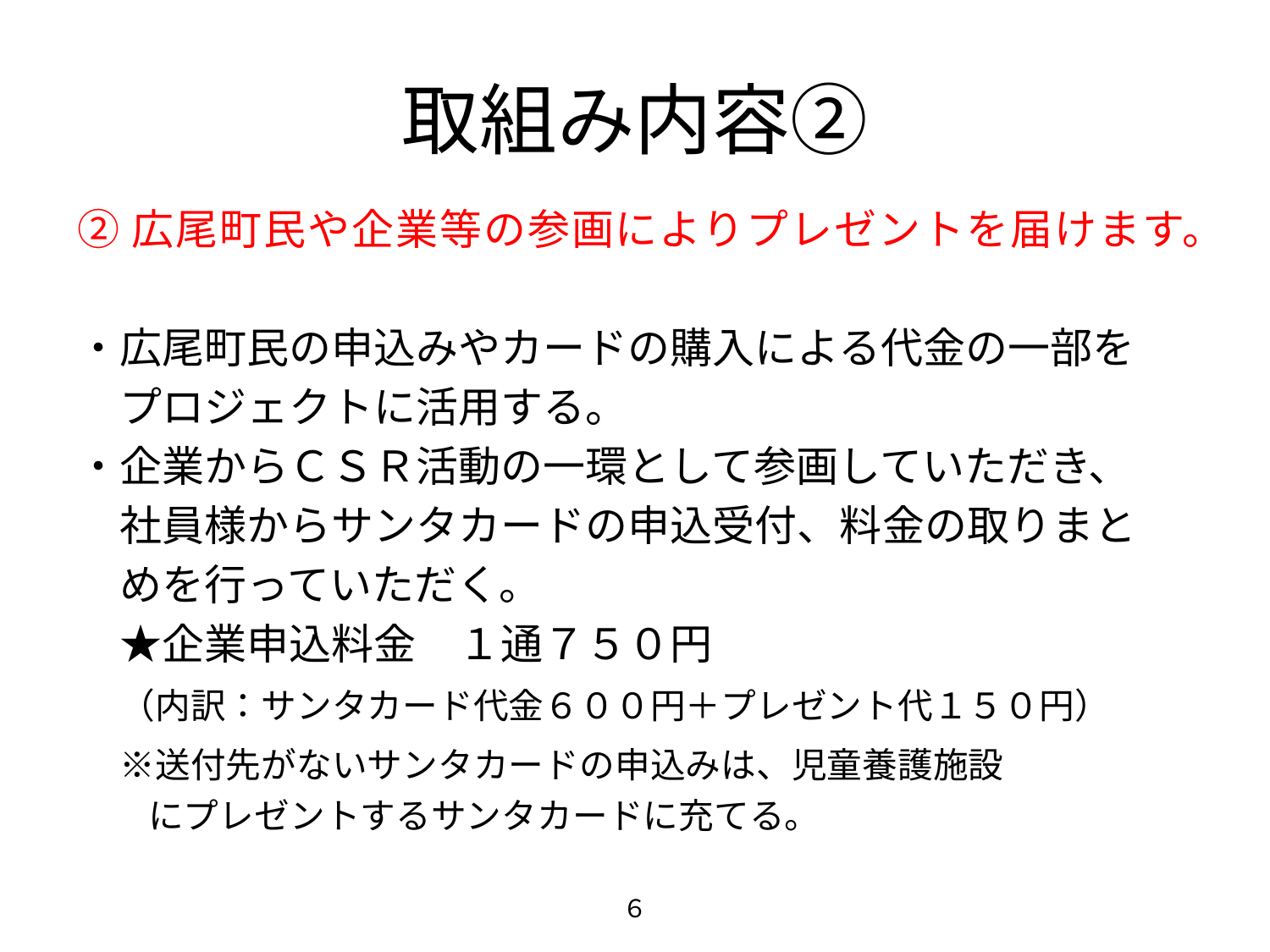

# 取組み内容②
②広尾町民や企業等の参画によりプレゼントを届けます。

・広尾町民の申込みやカードの購入による代金の一部を
　プロジェクトに活用する。
・企業からＣＳＲ活動の一環として参画していただき、
　社員様からサンタカードの申込受付、料金の取りまと
　めを行っていただく。
　★企業申込料金　１通７５０円
　（内訳：サンタカード代金６００円＋プレゼント代１５０円）
　※送付先がないサンタカードの申込みは、児童養護施設
　　にプレゼントするサンタカードに充てる。
６